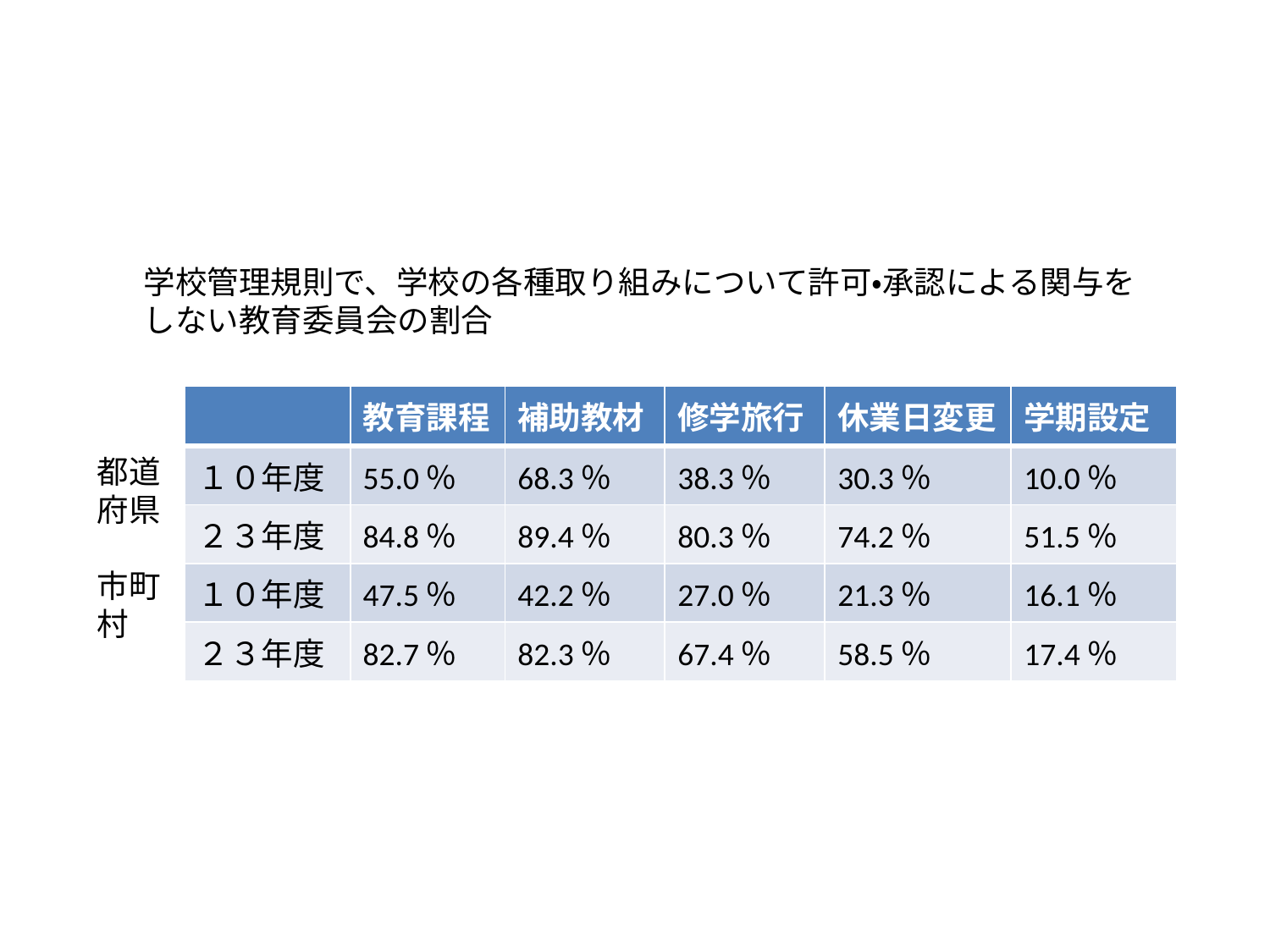

#
学校管理規則で、学校の各種取り組みについて許可・承認による関与を
しない教育委員会の割合
|  | 教育課程 | 補助教材 | 修学旅行 | 休業日変更 | 学期設定 |
| --- | --- | --- | --- | --- | --- |
| １０年度 | 55.0％ | 68.3％ | 38.3％ | 30.3％ | 10.0％ |
| ２３年度 | 84.8％ | 89.4％ | 80.3％ | 74.2％ | 51.5％ |
| １０年度 | 47.5％ | 42.2％ | 27.0％ | 21.3％ | 16.1％ |
| ２３年度 | 82.7％ | 82.3％ | 67.4％ | 58.5％ | 17.4％ |
都道府県

市町村